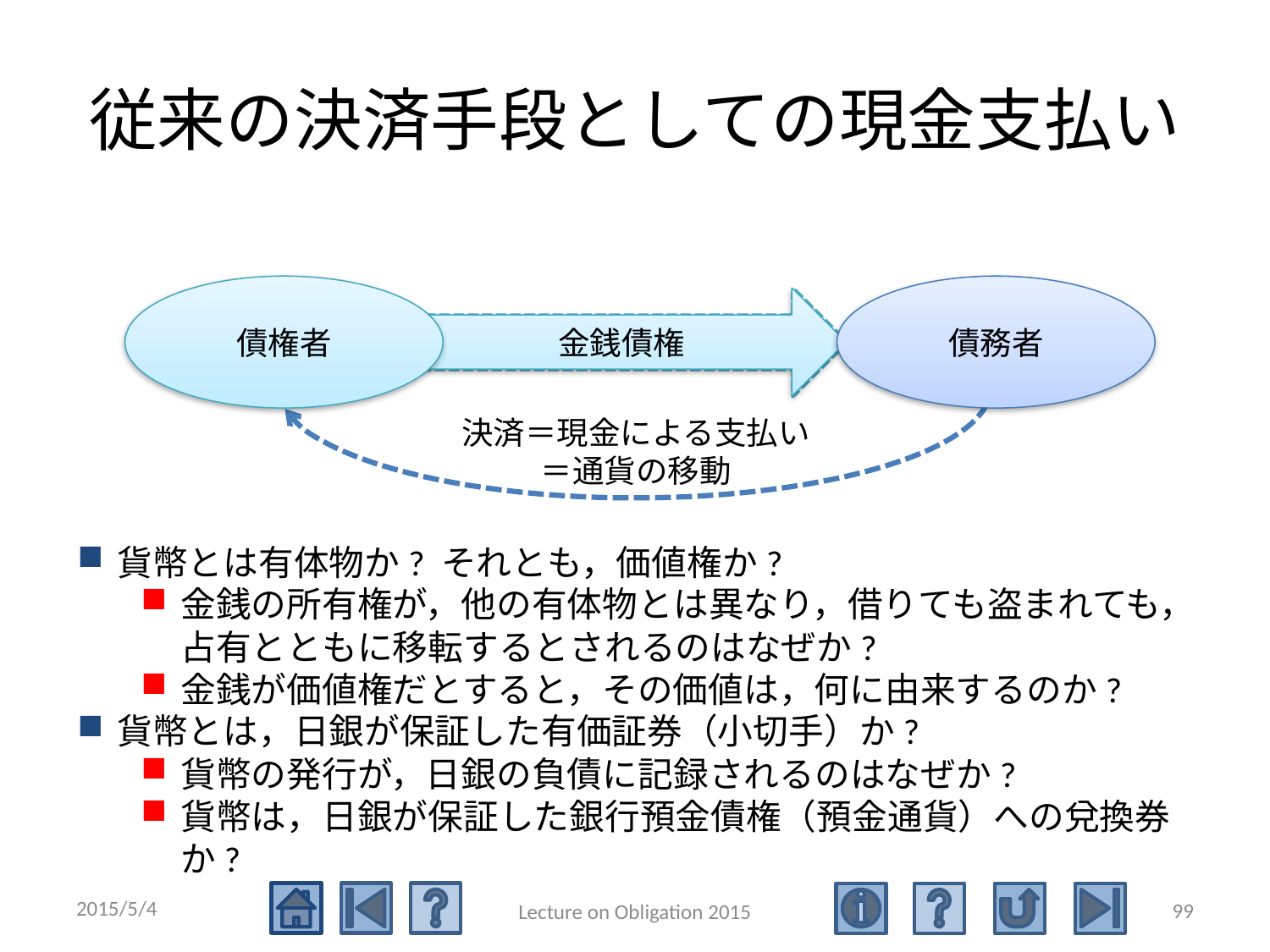

# 従来の決済手段としての現金支払い
債権者
債務者
決済＝現金による支払い
＝通貨の移動
金銭債権
債権
貨幣とは有体物か? それとも，価値権か?
金銭の所有権が，他の有体物とは異なり，借りても盗まれても，占有とともに移転するとされるのはなぜか?
金銭が価値権だとすると，その価値は，何に由来するのか?
貨幣とは，日銀が保証した有価証券（小切手）か?
貨幣の発行が，日銀の負債に記録されるのはなぜか?
貨幣は，日銀が保証した銀行預金債権（預金通貨）への兌換券か?
2015/5/4
99
Lecture on Obligation 2015